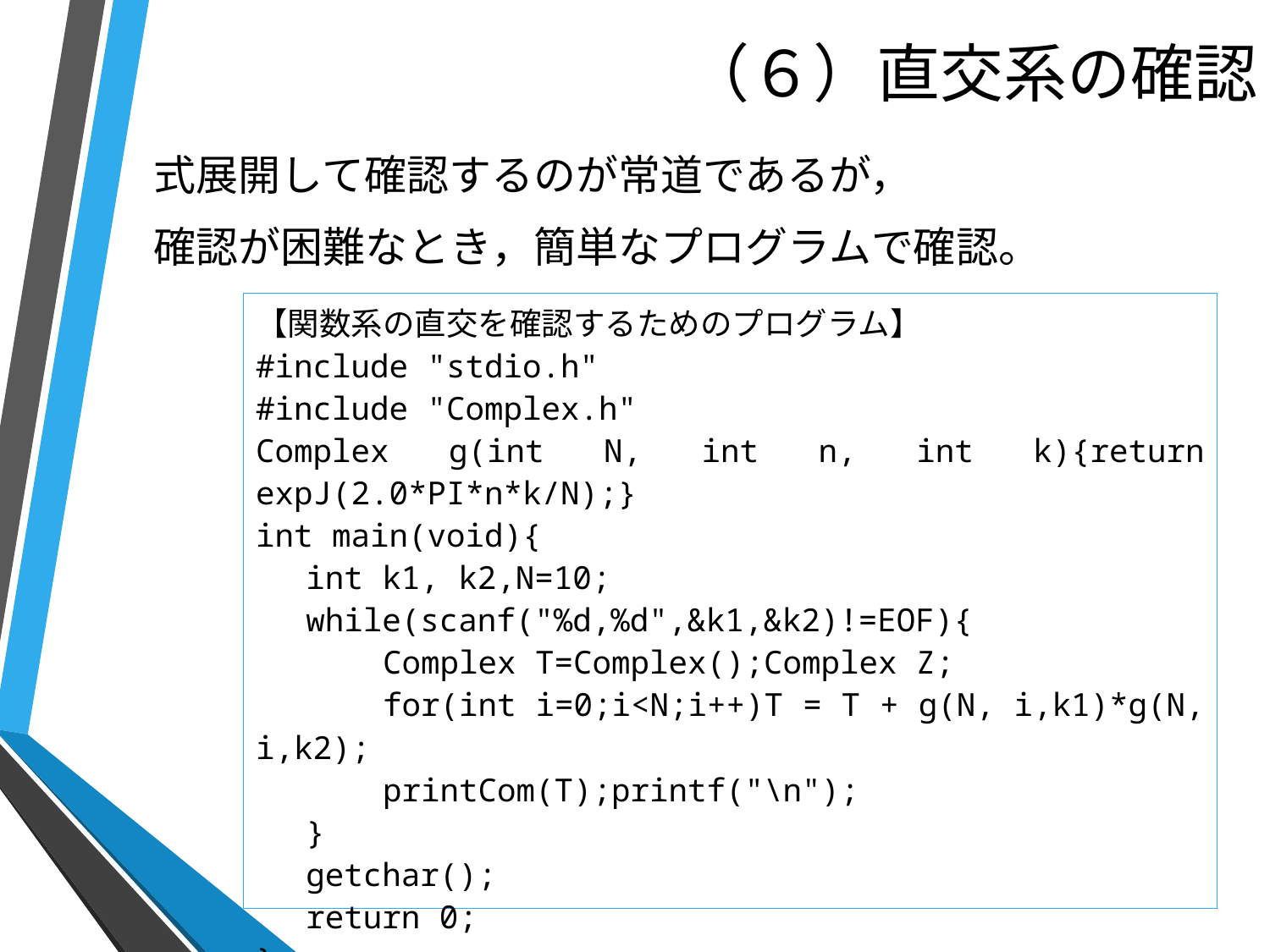

# （６）直交系の確認
式展開して確認するのが常道であるが，
確認が困難なとき，簡単なプログラムで確認。
【関数系の直交を確認するためのプログラム】
#include "stdio.h"
#include "Complex.h"
Complex g(int N, int n, int k){return expJ(2.0*PI*n*k/N);}
int main(void){
	int k1, k2,N=10;
	while(scanf("%d,%d",&k1,&k2)!=EOF){
		Complex T=Complex();Complex Z;
		for(int i=0;i<N;i++)T = T + g(N, i,k1)*g(N, i,k2);
		printCom(T);printf("\n");
	}
	getchar();
	return 0;
}